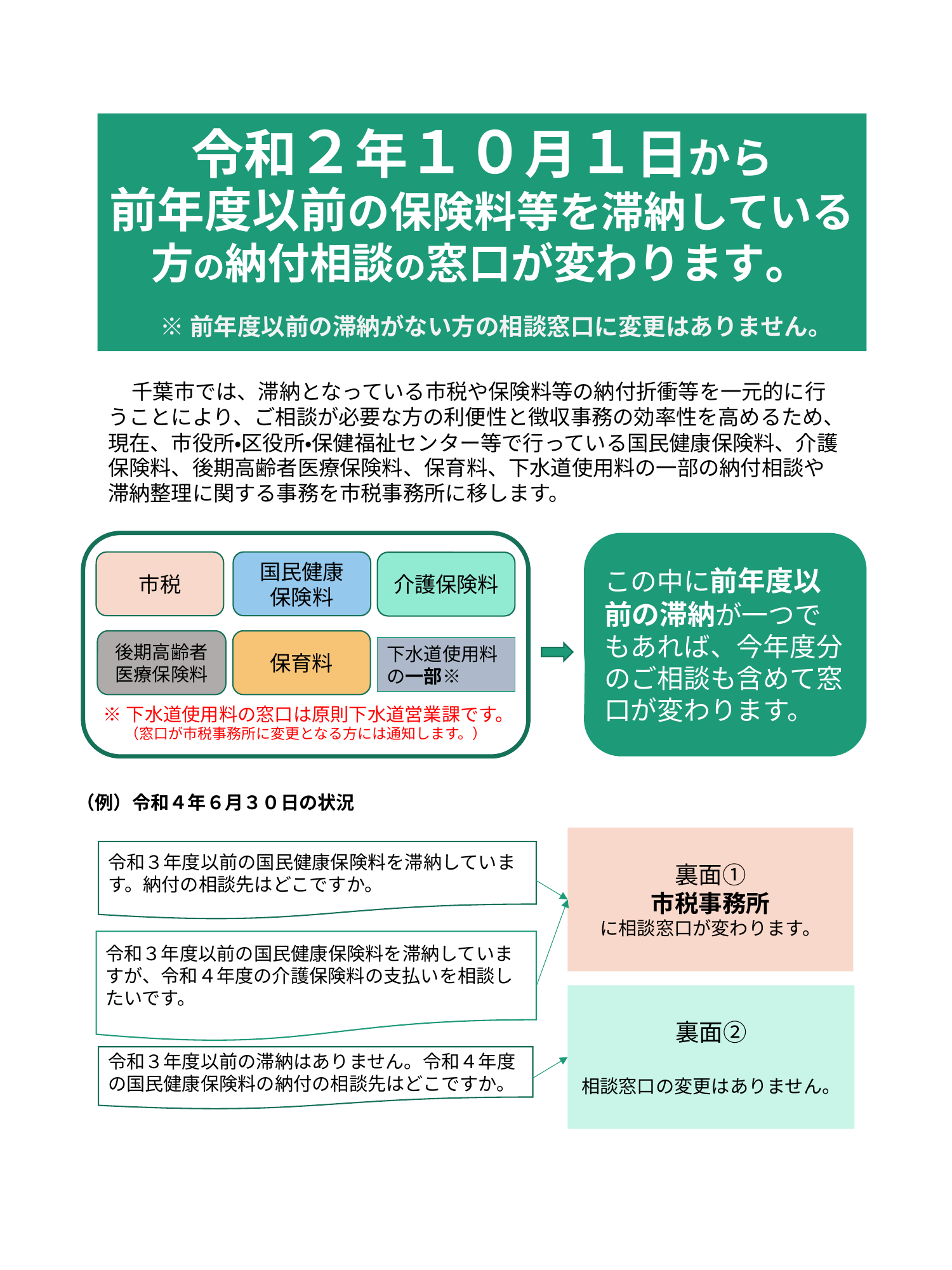

# 令和２年１０月１日から 前年度以前の保険料等を滞納している方の納付相談の窓口が変わります。
※前年度以前の滞納がない方の相談窓口に変更はありません。
　千葉市では、滞納となっている市税や保険料等の納付折衝等を一元的に行うことにより、ご相談が必要な方の利便性と徴収事務の効率性を高めるため、現在、市役所・区役所・保健福祉センター等で行っている国民健康保険料、介護保険料、後期高齢者医療保険料、保育料、下水道使用料の一部の納付相談や滞納整理に関する事務を市税事務所に移します。
この中に前年度以前の滞納が一つでもあれば、今年度分のご相談も含めて窓口が変わります。

※下水道使用料の窓口は原則下水道営業課です。
　　（窓口が市税事務所に変更となる方には通知します。）
市税
国民健康
保険料
介護保険料
後期高齢者
医療保険料
保育料
下水道使用料の一部※

（例）令和４年６月３０日の状況
裏面①
市税事務所
に相談窓口が変わります。
令和３年度以前の国民健康保険料を滞納しています。納付の相談先はどこですか。
令和３年度以前の国民健康保険料を滞納していますが、令和４年度の介護保険料の支払いを相談したいです。
裏面②

相談窓口の変更はありません。
令和３年度以前の滞納はありません。令和４年度の国民健康保険料の納付の相談先はどこですか。